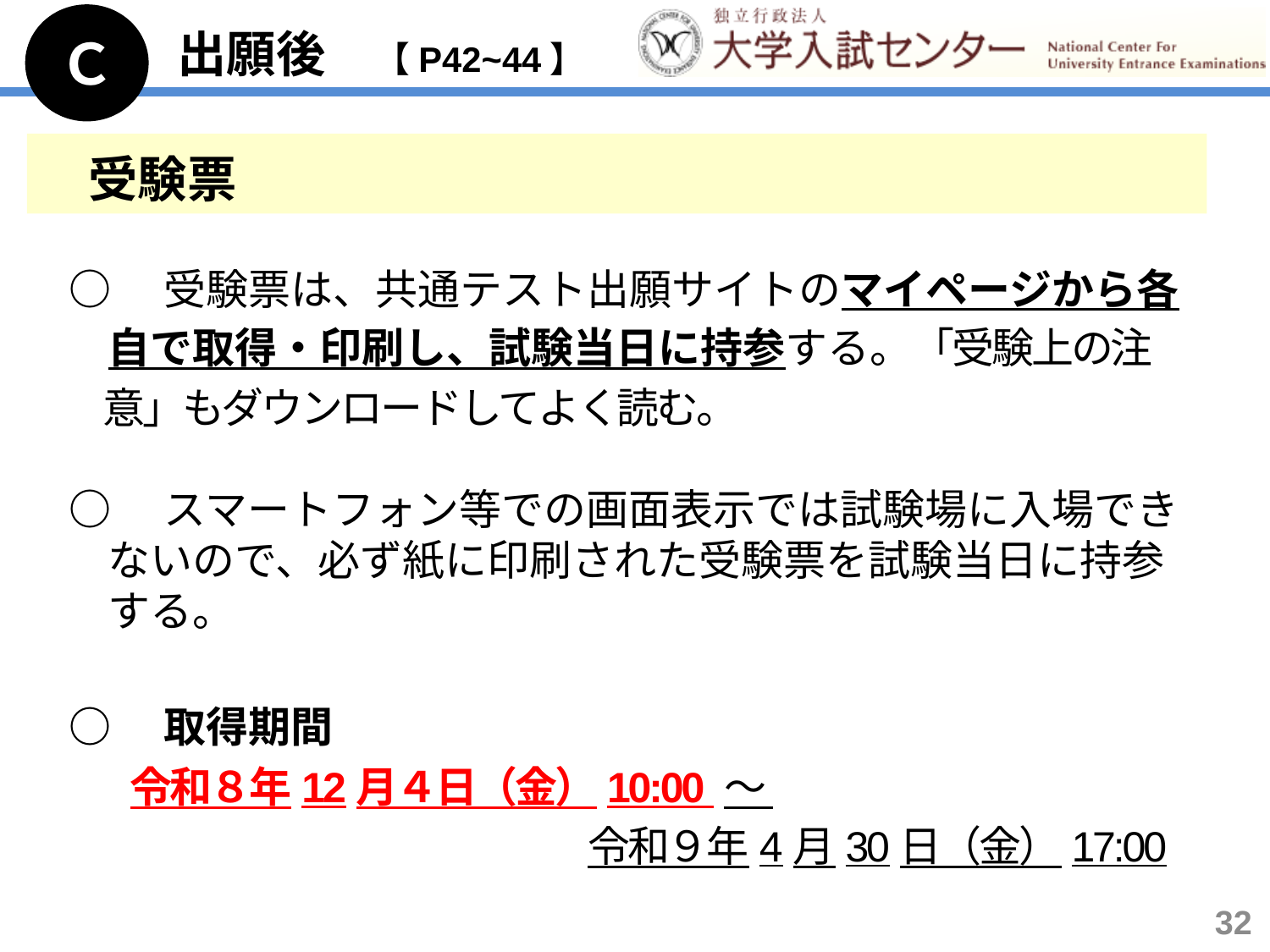

Ｃ
出願後　【P42~44】
　受験票
○　受験票は、共通テスト出願サイトのマイページから各
   自で取得・印刷し、試験当日に持参する。「受験上の注
   意」もダウンロードしてよく読む。

○　スマートフォン等での画面表示では試験場に入場でき
   ないので、必ず紙に印刷された受験票を試験当日に持参
   する。

○　取得期間
       令和８年12月４日（金）10:00 ～
　　　　　　　　　　　　　令和９年4月30日（金）17:00

32